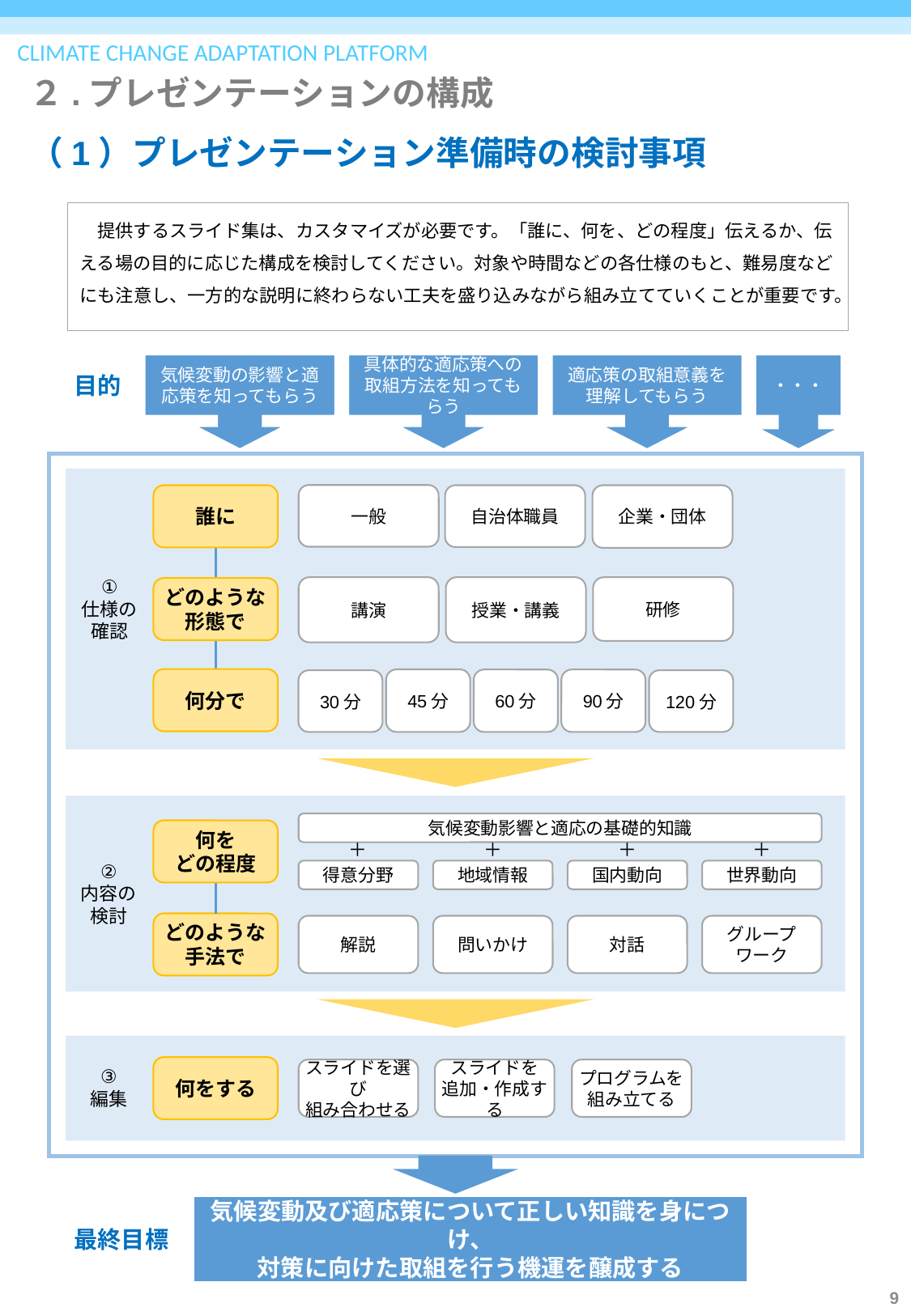

２.プレゼンテーションの構成
# （1）プレゼンテーション準備時の検討事項
　提供するスライド集は、カスタマイズが必要です。「誰に、何を、どの程度」伝えるか、伝える場の目的に応じた構成を検討してください。対象や時間などの各仕様のもと、難易度などにも注意し、一方的な説明に終わらない工夫を盛り込みながら組み立てていくことが重要です。
気候変動の影響と適応策を知ってもらう
具体的な適応策への
取組方法を知ってもらう
適応策の取組意義を理解してもらう
・・・
目的

一般
企業・団体
自治体職員
誰に
①
仕様の
確認
授業・講義
研修
講演
どのような
形態で
何分で
45分
60分
90分
30分
120分

気候変動影響と適応の基礎的知識
何を
どの程度
＋
＋
＋
＋
②
内容の
検討
得意分野
地域情報
国内動向
世界動向
どのような
手法で
解説
問いかけ
対話
グループ
ワーク

何をする
③
編集
スライドを選び
組み合わせる
スライドを
追加・作成する
プログラムを
組み立てる

気候変動及び適応策について正しい知識を身につけ、
対策に向けた取組を行う機運を醸成する
最終目標
9